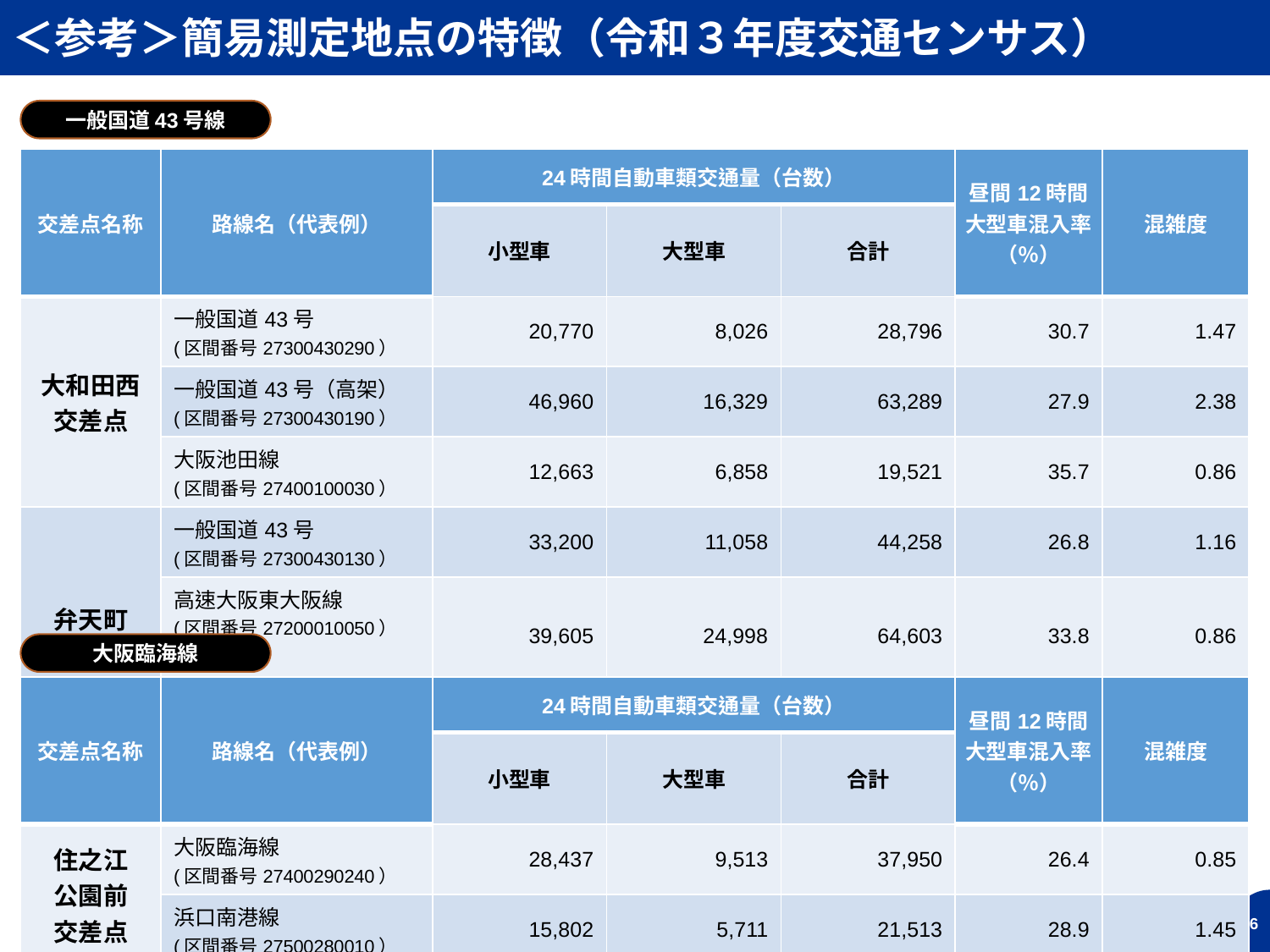

＜参考＞簡易測定地点の特徴（令和３年度交通センサス）
一般国道43号線
| 交差点名称 | 路線名（代表例） | 24時間自動車類交通量（台数） |  |  | 昼間12時間 大型車混入率 （％） | 混雑度 |
| --- | --- | --- | --- | --- | --- | --- |
| 交差点名称 |  | 小型車 | 大型車 | 合計 |  |  |
| 大和田西 交差点 | 一般国道43号 (区間番号27300430290） | 20,770 | 8,026 | 28,796 | 30.7 | 1.47 |
|  | 一般国道43号（高架） (区間番号27300430190） | 46,960 | 16,329 | 63,289 | 27.9 | 2.38 |
|  | 大阪池田線 (区間番号27400100030） | 12,663 | 6,858 | 19,521 | 35.7 | 0.86 |
| 弁天町 交差点 | 一般国道43号 (区間番号27300430130） | 33,200 | 11,058 | 44,258 | 26.8 | 1.16 |
|  | 高速大阪東大阪線 (区間番号27200010050） | 39,605 | 24,998 | 64,603 | 33.8 | 0.86 |
|  | 築港深江線 (区間番号27500210010) | 18,166 | 4,345 | 22,511 | 19.2 | 0.63 |
大阪臨海線
| 交差点名称 | 路線名（代表例） | 24時間自動車類交通量（台数） |  |  | 昼間12時間 大型車混入率 （％） | 混雑度 |
| --- | --- | --- | --- | --- | --- | --- |
| 交差点名称 |  | 小型車 | 大型車 | 合計 |  |  |
| 住之江 公園前 交差点 | 大阪臨海線 (区間番号27400290240） | 28,437 | 9,513 | 37,950 | 26.4 | 0.85 |
|  | 浜口南港線 (区間番号27500280010） | 15,802 | 5,711 | 21,513 | 28.9 | 1.45 |